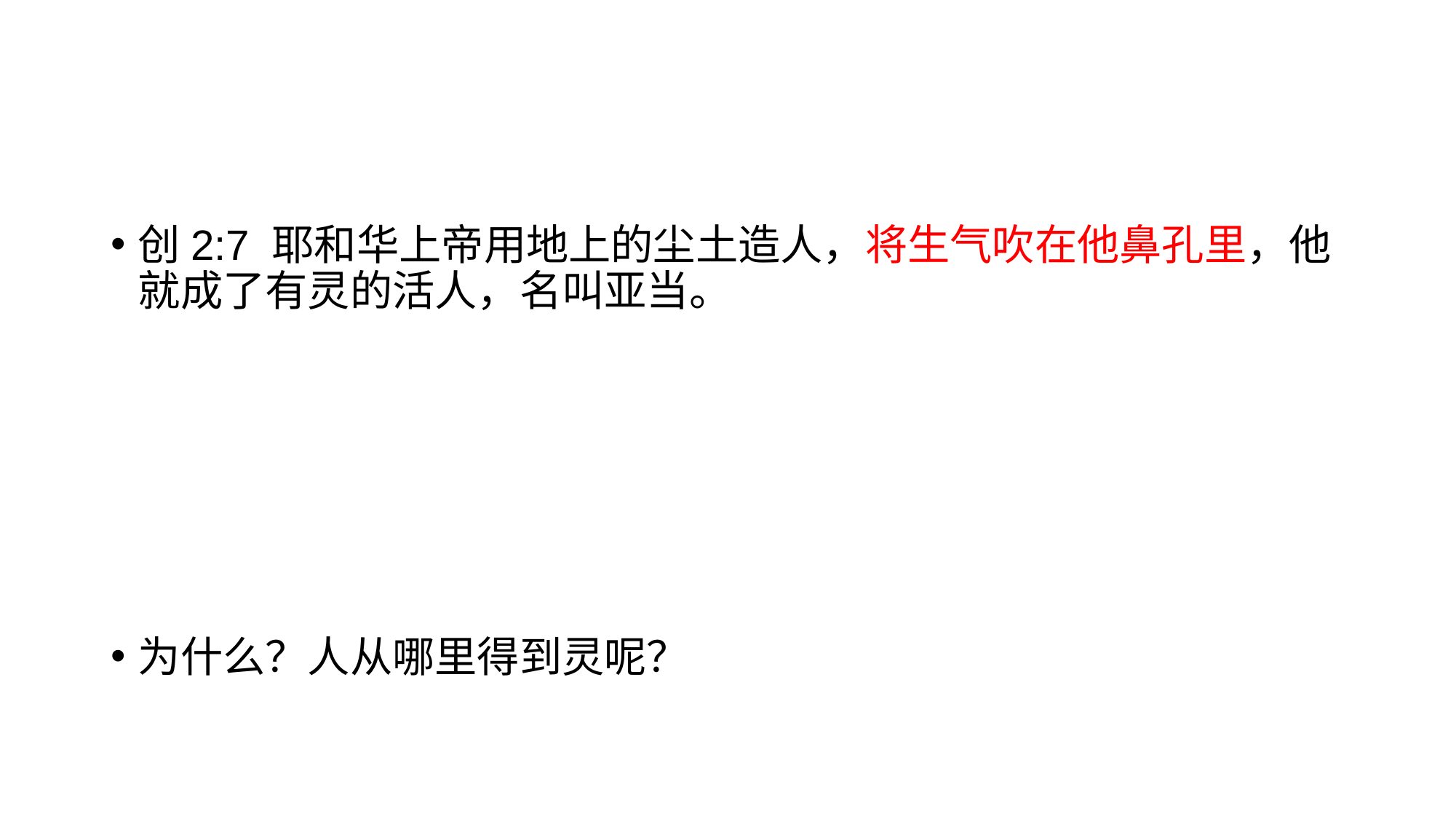

#
创2:7 耶和华上帝用地上的尘土造人，将生气吹在他鼻孔里，他就成了有灵的活人，名叫亚当。

为什么？人从哪里得到灵呢？